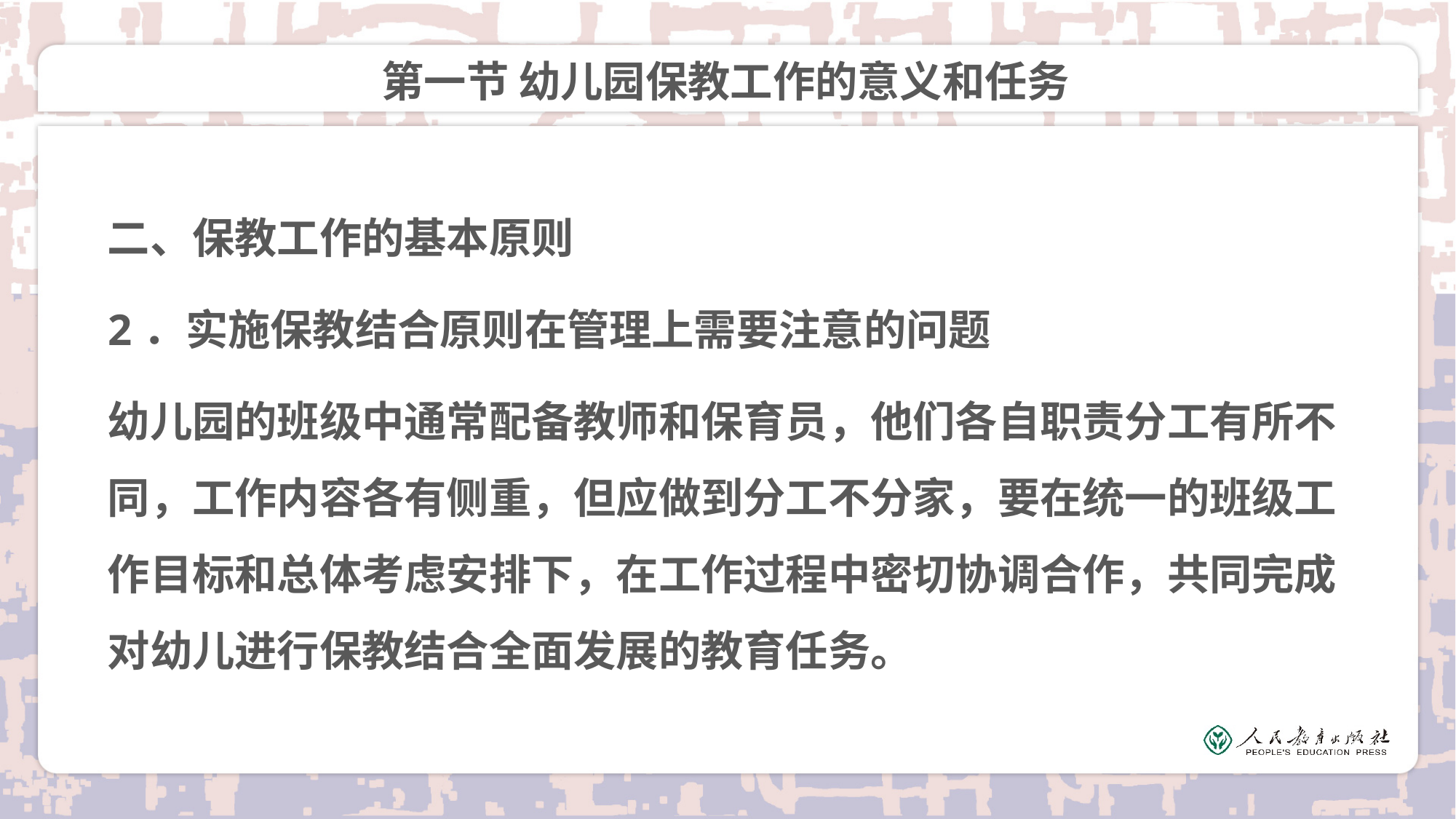

# 第一节 幼儿园保教工作的意义和任务
二、保教工作的基本原则
2．实施保教结合原则在管理上需要注意的问题
幼儿园的班级中通常配备教师和保育员，他们各自职责分工有所不同，工作内容各有侧重，但应做到分工不分家，要在统一的班级工作目标和总体考虑安排下，在工作过程中密切协调合作，共同完成对幼儿进行保教结合全面发展的教育任务。